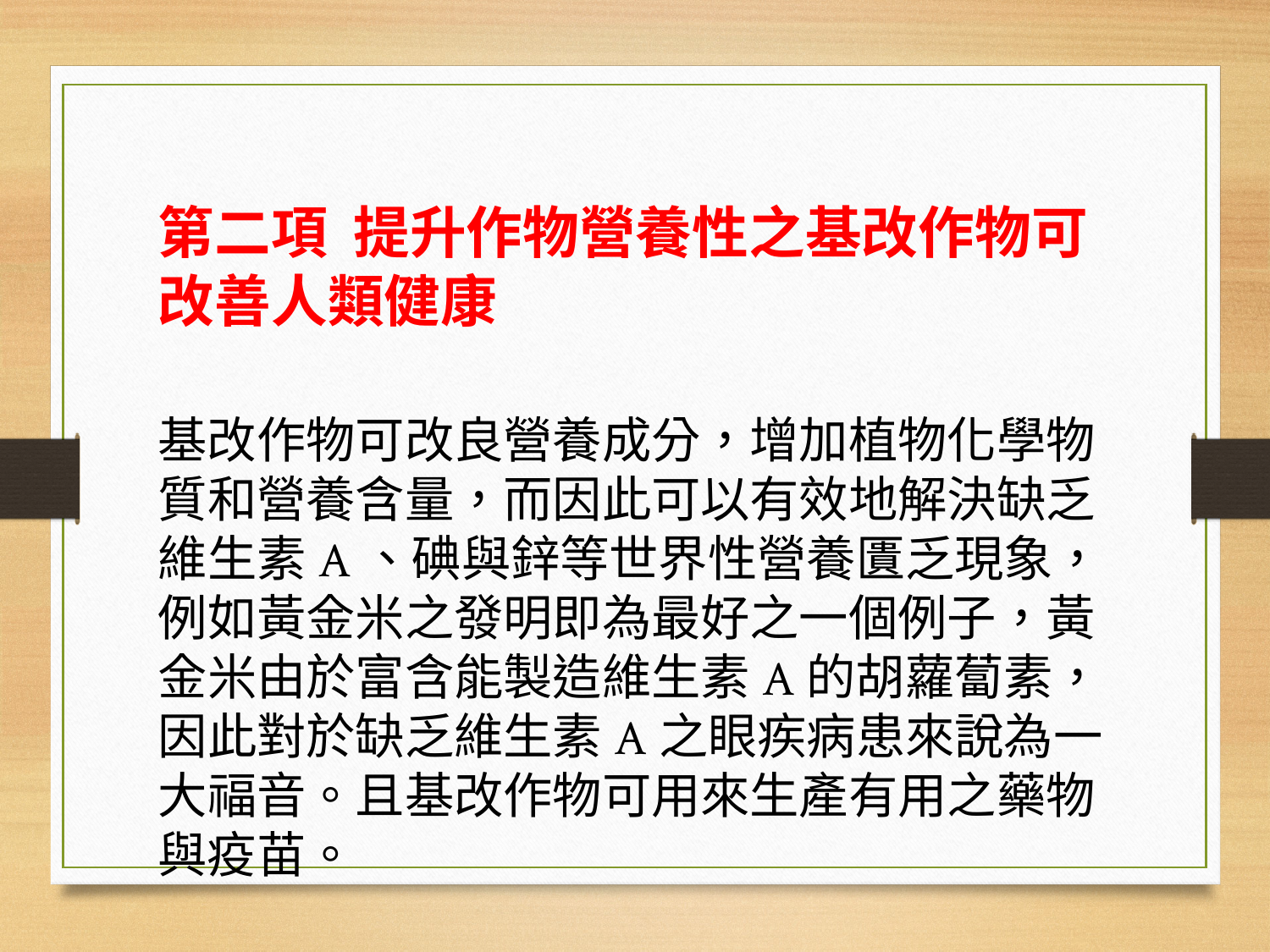

第二項  提升作物營養性之基改作物可改善人類健康

基改作物可改良營養成分，增加植物化學物質和營養含量，而因此可以有效地解決缺乏維生素A、碘與鋅等世界性營養匱乏現象，例如黃金米之發明即為最好之一個例子，黃金米由於富含能製造維生素A的胡蘿蔔素，因此對於缺乏維生素A之眼疾病患來說為一大福音。且基改作物可用來生產有用之藥物與疫苗。